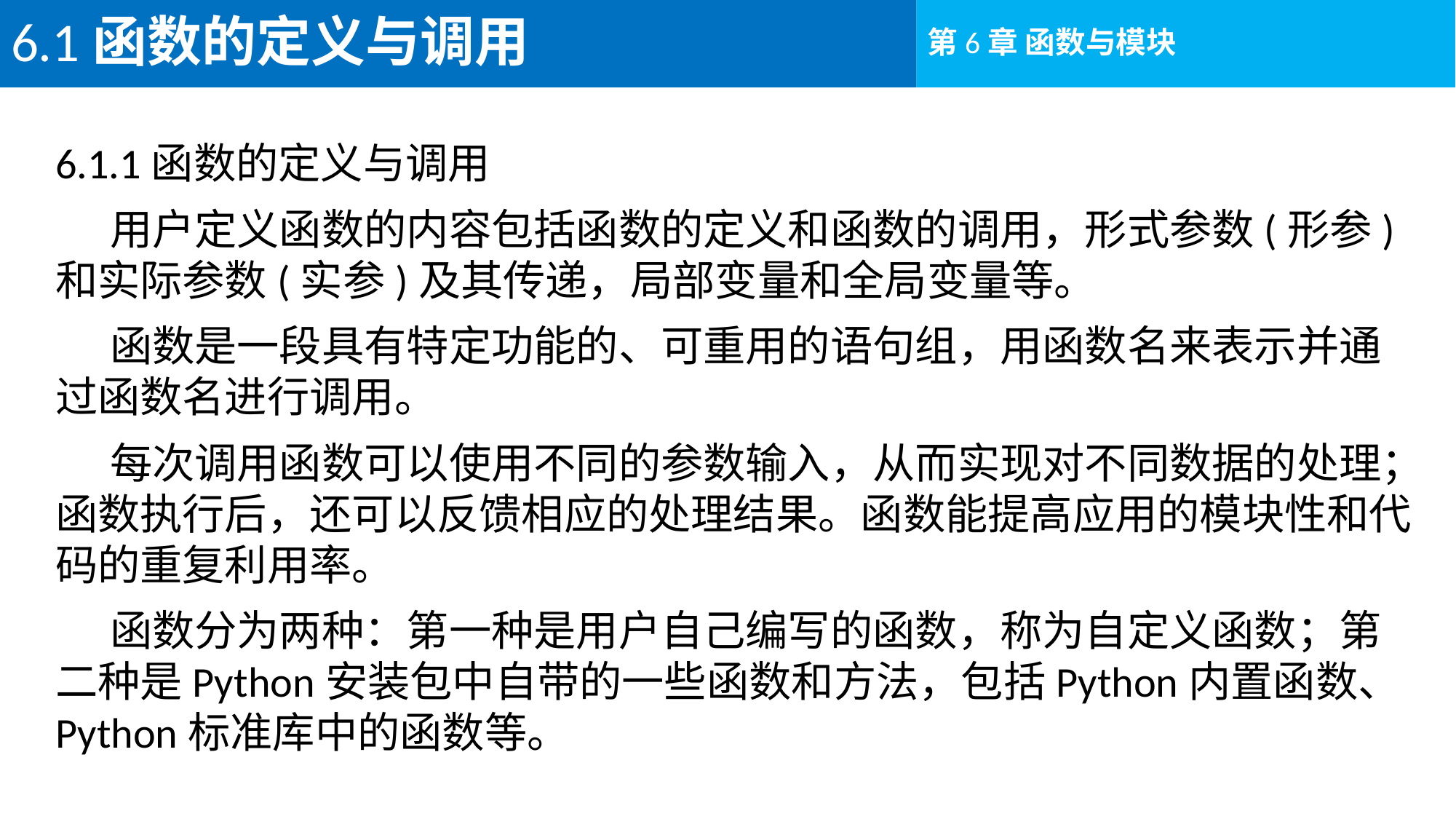

# 6.1函数的定义与调用
6.1.1函数的定义与调用
用户定义函数的内容包括函数的定义和函数的调用，形式参数(形参)和实际参数(实参)及其传递，局部变量和全局变量等。
函数是一段具有特定功能的、可重用的语句组，用函数名来表示并通过函数名进行调用。
每次调用函数可以使用不同的参数输入，从而实现对不同数据的处理；函数执行后，还可以反馈相应的处理结果。函数能提高应用的模块性和代码的重复利用率。
函数分为两种：第一种是用户自己编写的函数，称为自定义函数；第二种是Python安装包中自带的一些函数和方法，包括Python内置函数、Python标准库中的函数等。